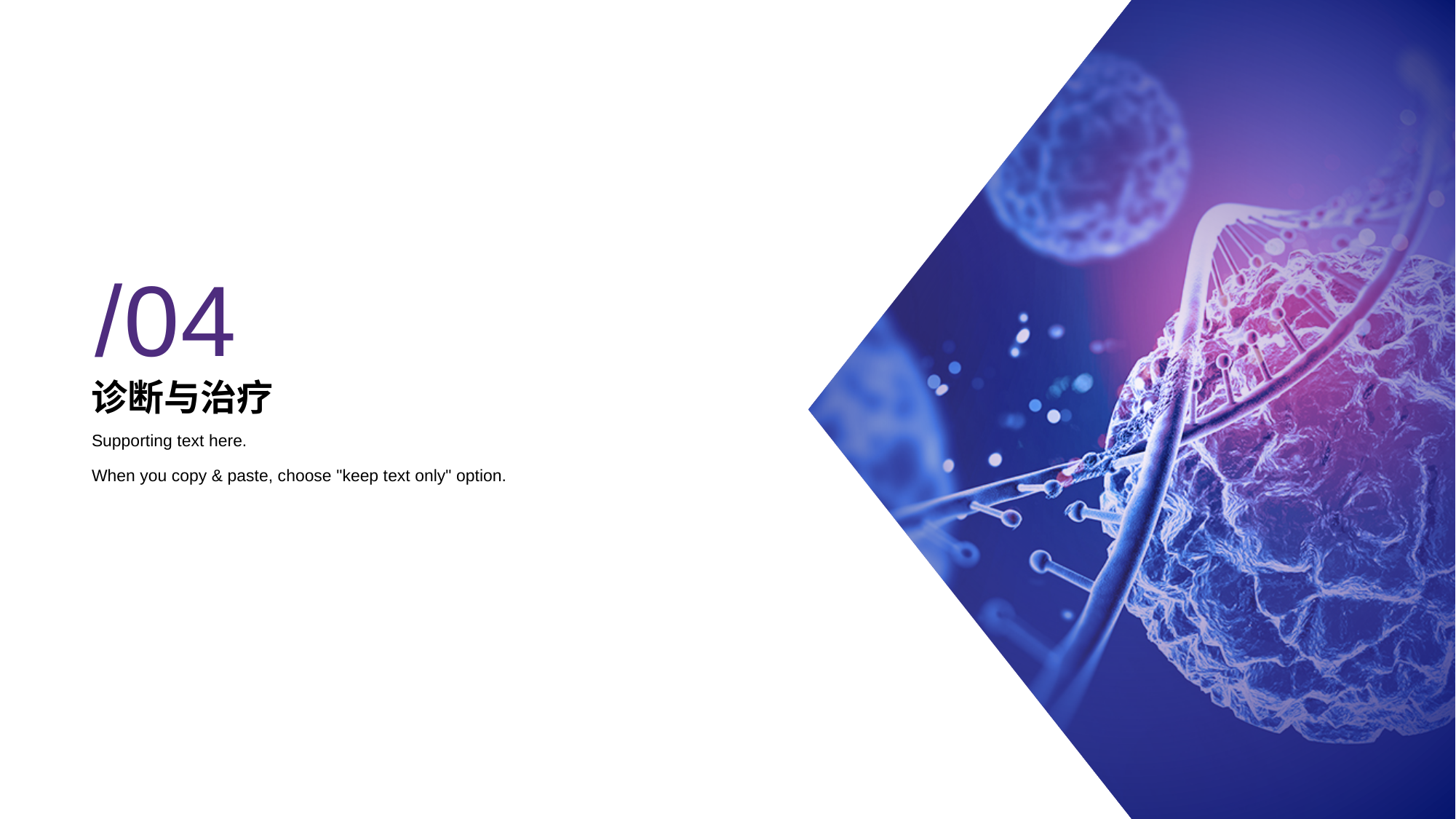

/04
# 诊断与治疗
Supporting text here.
When you copy & paste, choose "keep text only" option.